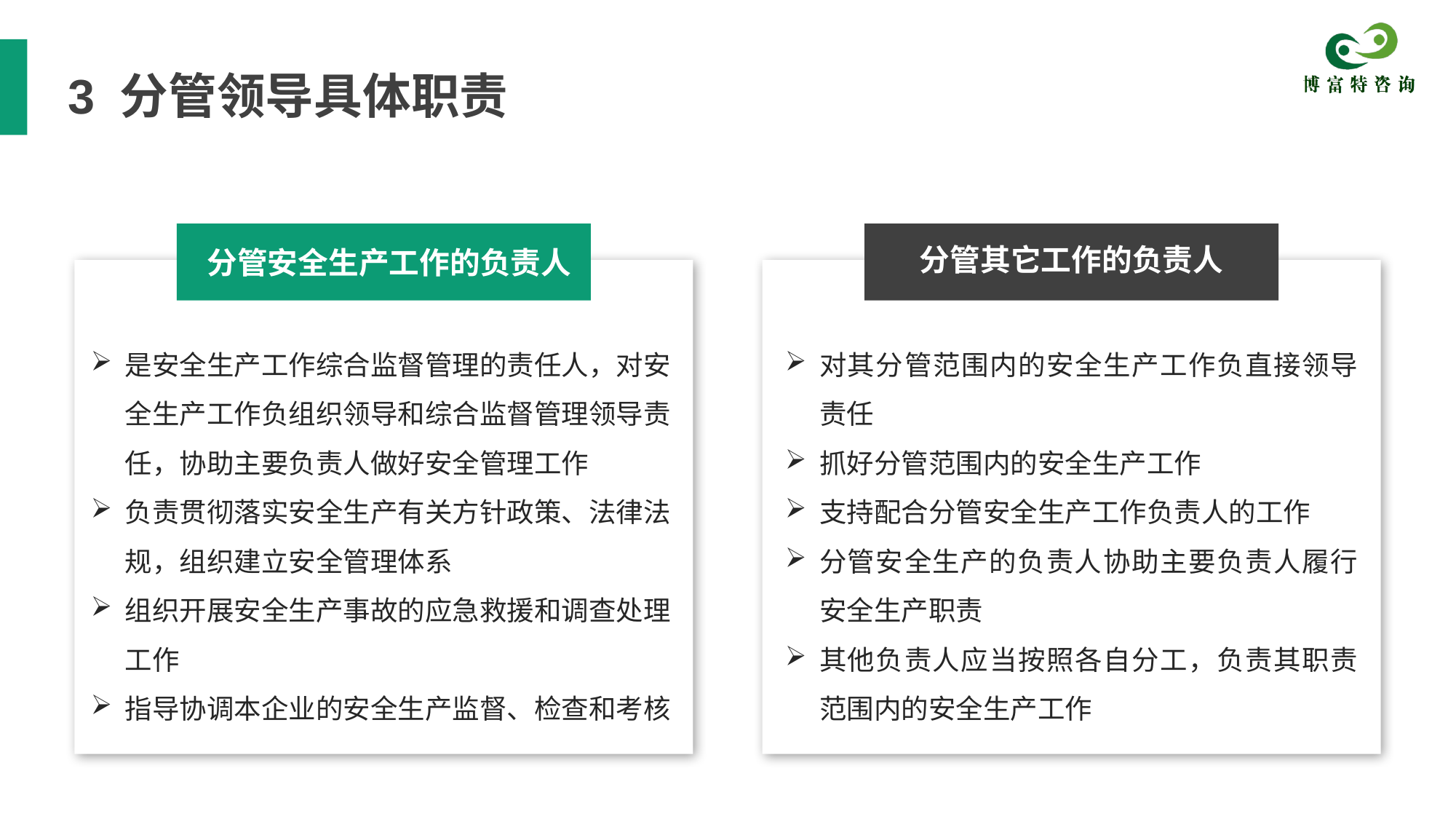

3 分管领导具体职责

分管其它工作的负责人
分管安全生产工作的负责人

是安全生产工作综合监督管理的责任人，对安全生产工作负组织领导和综合监督管理领导责任，协助主要负责人做好安全管理工作
负责贯彻落实安全生产有关方针政策、法律法规，组织建立安全管理体系
组织开展安全生产事故的应急救援和调查处理工作
指导协调本企业的安全生产监督、检查和考核
对其分管范围内的安全生产工作负直接领导责任
抓好分管范围内的安全生产工作
支持配合分管安全生产工作负责人的工作
分管安全生产的负责人协助主要负责人履行安全生产职责
其他负责人应当按照各自分工，负责其职责范围内的安全生产工作